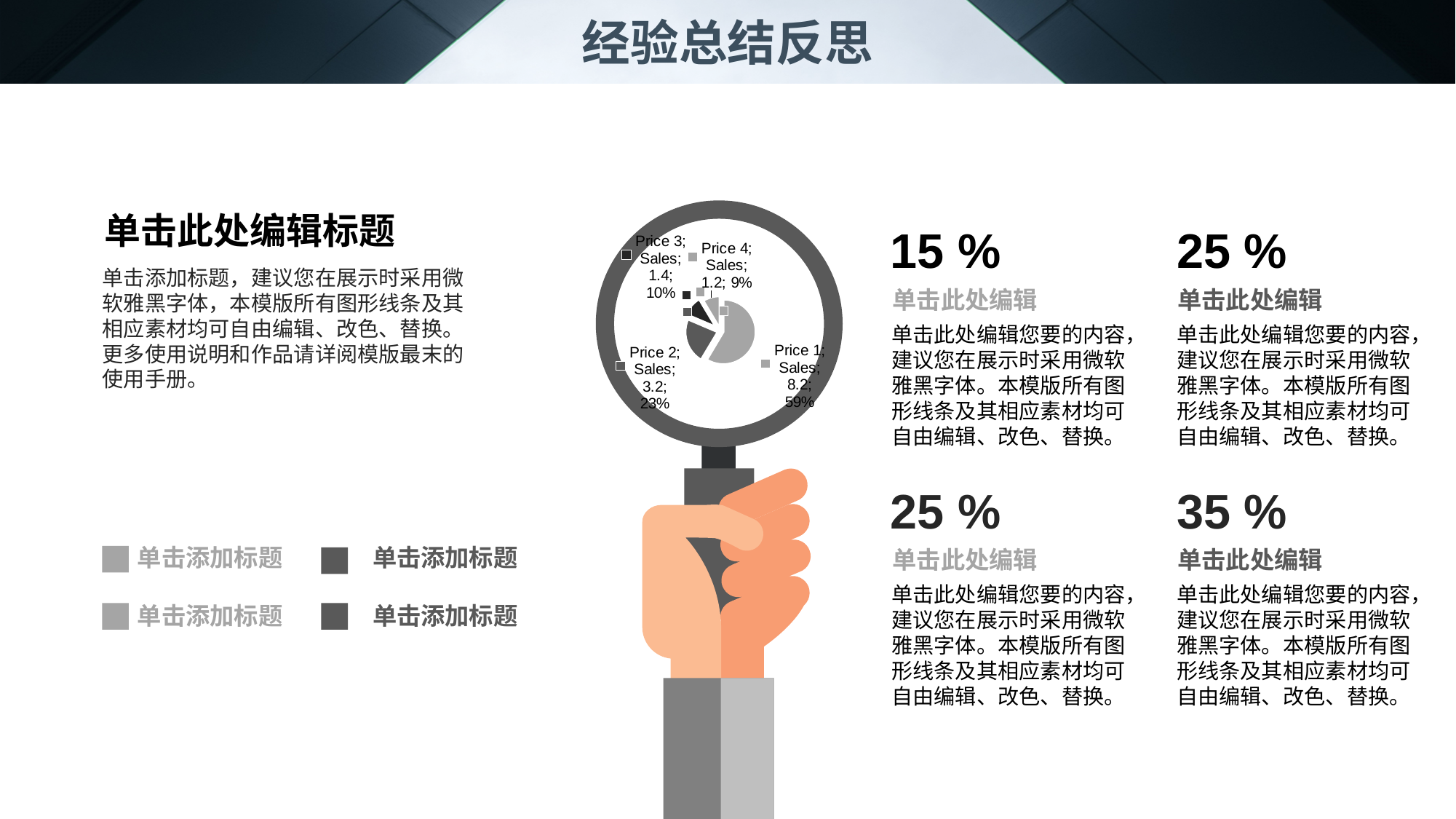

经验总结反思

### Chart

| Category | Sales |
|---|---|
| Price 1 | 8.2 |
| Price 2 | 3.2 |
| Price 3 | 1.4 |
| Price 4 | 1.2 |
单击此处编辑标题
25 %
15 %
单击添加标题，建议您在展示时采用微软雅黑字体，本模版所有图形线条及其相应素材均可自由编辑、改色、替换。更多使用说明和作品请详阅模版最末的使用手册。
单击此处编辑
单击此处编辑您要的内容，建议您在展示时采用微软雅黑字体。本模版所有图形线条及其相应素材均可自由编辑、改色、替换。
单击此处编辑
单击此处编辑您要的内容，建议您在展示时采用微软雅黑字体。本模版所有图形线条及其相应素材均可自由编辑、改色、替换。
35 %
25 %
单击添加标题
单击添加标题
单击此处编辑
单击此处编辑您要的内容，建议您在展示时采用微软雅黑字体。本模版所有图形线条及其相应素材均可自由编辑、改色、替换。
单击此处编辑
单击此处编辑您要的内容，建议您在展示时采用微软雅黑字体。本模版所有图形线条及其相应素材均可自由编辑、改色、替换。

单击添加标题
单击添加标题